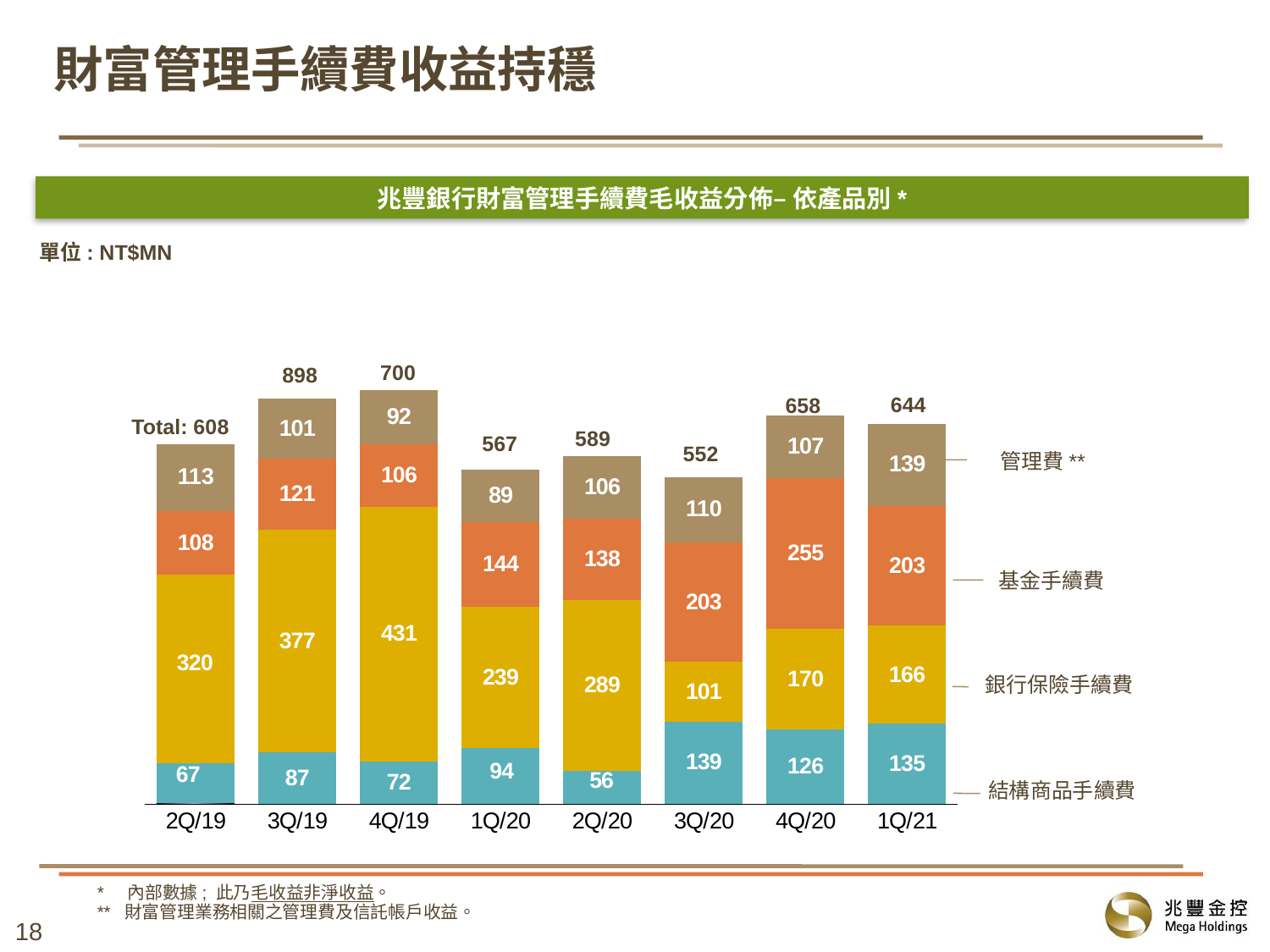

# 財富管理手續費收益持穩
兆豐銀行財富管理手續費毛收益分佈– 依產品別*
單位: NT$MN

[unsupported chart]

700
898
644
658
Total: 608
589
567
552
管理費**

基金手續費

銀行保險手續費

結構商品手續費

*    內部數據; 此乃毛收益非淨收益。
**  財富管理業務相關之管理費及信託帳戶收益。